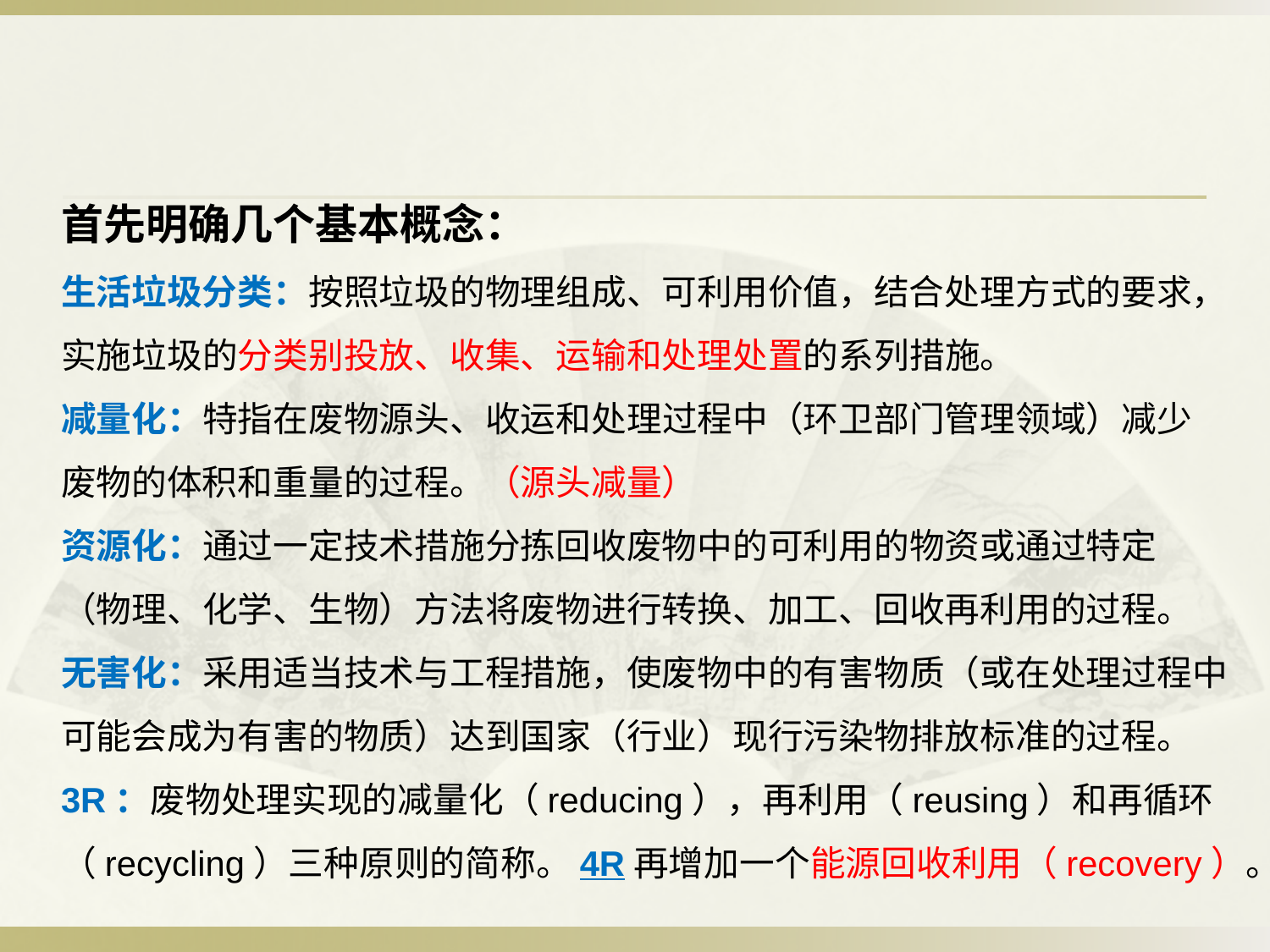

首先明确几个基本概念：
生活垃圾分类：按照垃圾的物理组成、可利用价值，结合处理方式的要求，
实施垃圾的分类别投放、收集、运输和处理处置的系列措施。
减量化：特指在废物源头、收运和处理过程中（环卫部门管理领域）减少
废物的体积和重量的过程。（源头减量）
资源化：通过一定技术措施分拣回收废物中的可利用的物资或通过特定
（物理、化学、生物）方法将废物进行转换、加工、回收再利用的过程。
无害化：采用适当技术与工程措施，使废物中的有害物质（或在处理过程中
可能会成为有害的物质）达到国家（行业）现行污染物排放标准的过程。
3R：废物处理实现的减量化（reducing），再利用（reusing）和再循环
（recycling）三种原则的简称。4R再增加一个能源回收利用（recovery）。